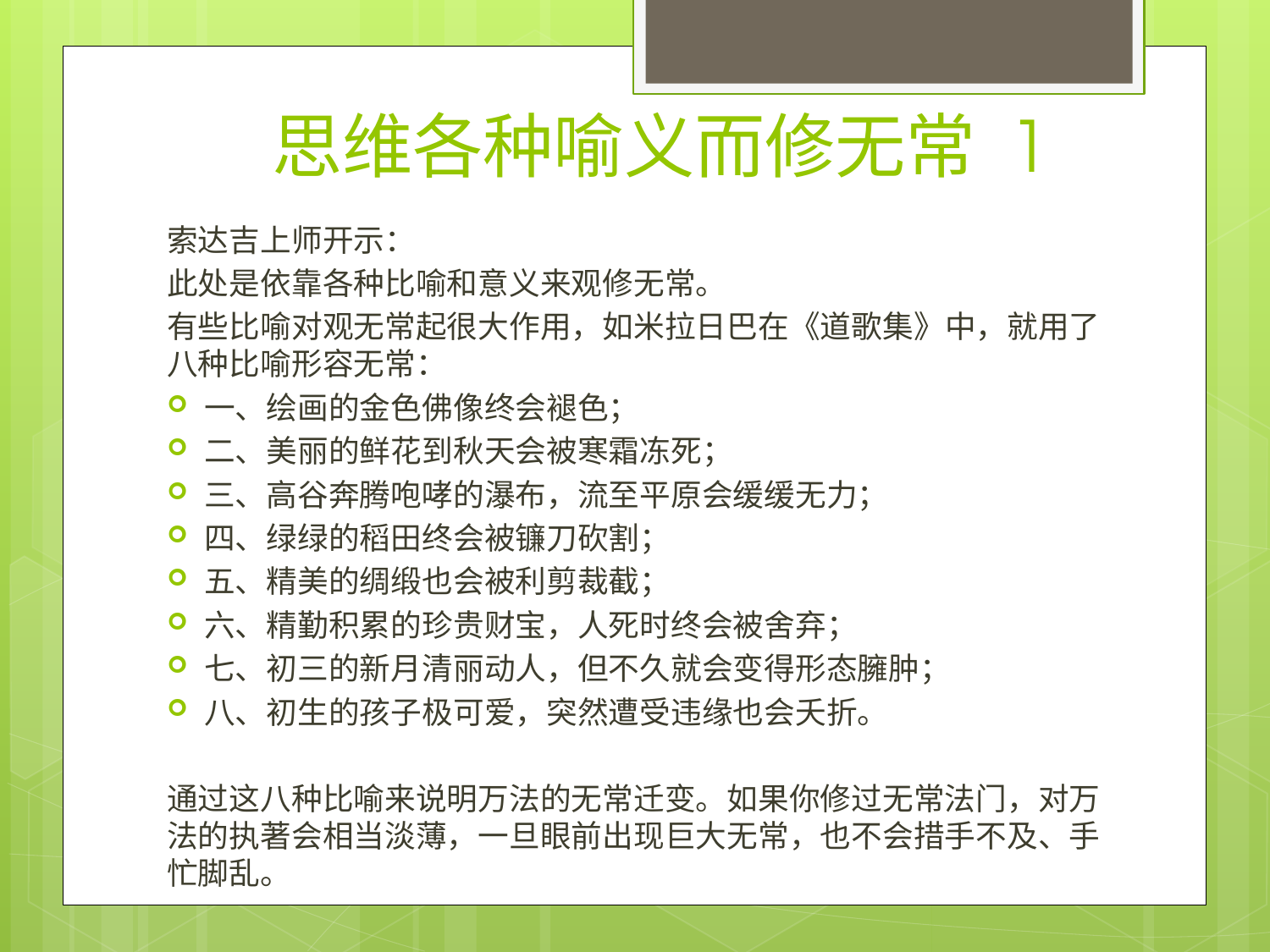

# 思维各种喻义而修无常 1
索达吉上师开示：
此处是依靠各种比喻和意义来观修无常。
有些比喻对观无常起很大作用，如米拉日巴在《道歌集》中，就用了八种比喻形容无常：
一、绘画的金色佛像终会褪色；
二、美丽的鲜花到秋天会被寒霜冻死；
三、高谷奔腾咆哮的瀑布，流至平原会缓缓无力；
四、绿绿的稻田终会被镰刀砍割；
五、精美的绸缎也会被利剪裁截；
六、精勤积累的珍贵财宝，人死时终会被舍弃；
七、初三的新月清丽动人，但不久就会变得形态臃肿；
八、初生的孩子极可爱，突然遭受违缘也会夭折。

通过这八种比喻来说明万法的无常迁变。如果你修过无常法门，对万法的执著会相当淡薄，一旦眼前出现巨大无常，也不会措手不及、手忙脚乱。